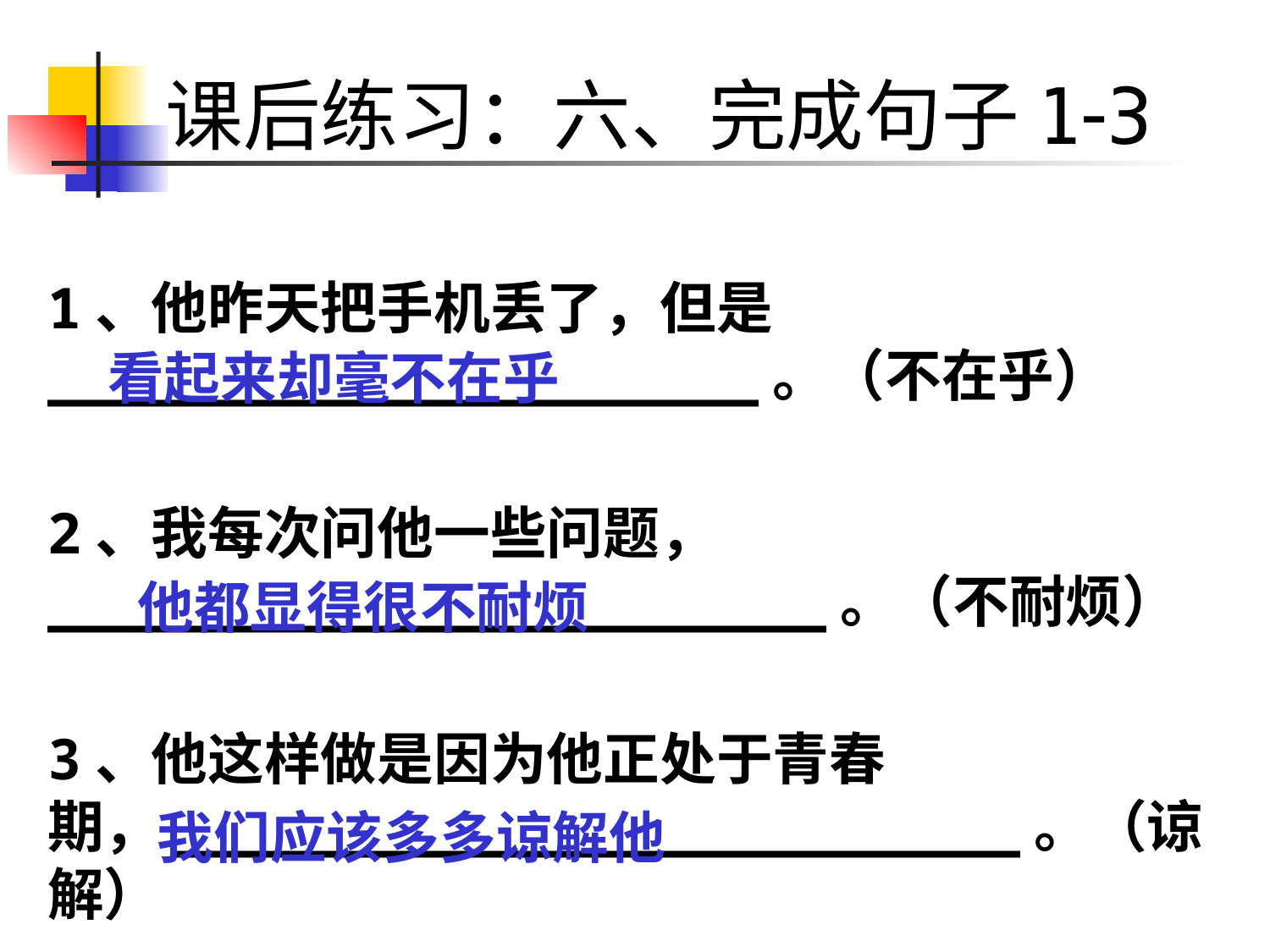

# 课后练习：六、完成句子1-3
1、他昨天把手机丢了，但是_____________________。（不在乎）

2、我每次问他一些问题， _______________________。（不耐烦）

3、他这样做是因为他正处于青春期，_________________________。（谅解）
看起来却毫不在乎
他都显得很不耐烦
我们应该多多谅解他